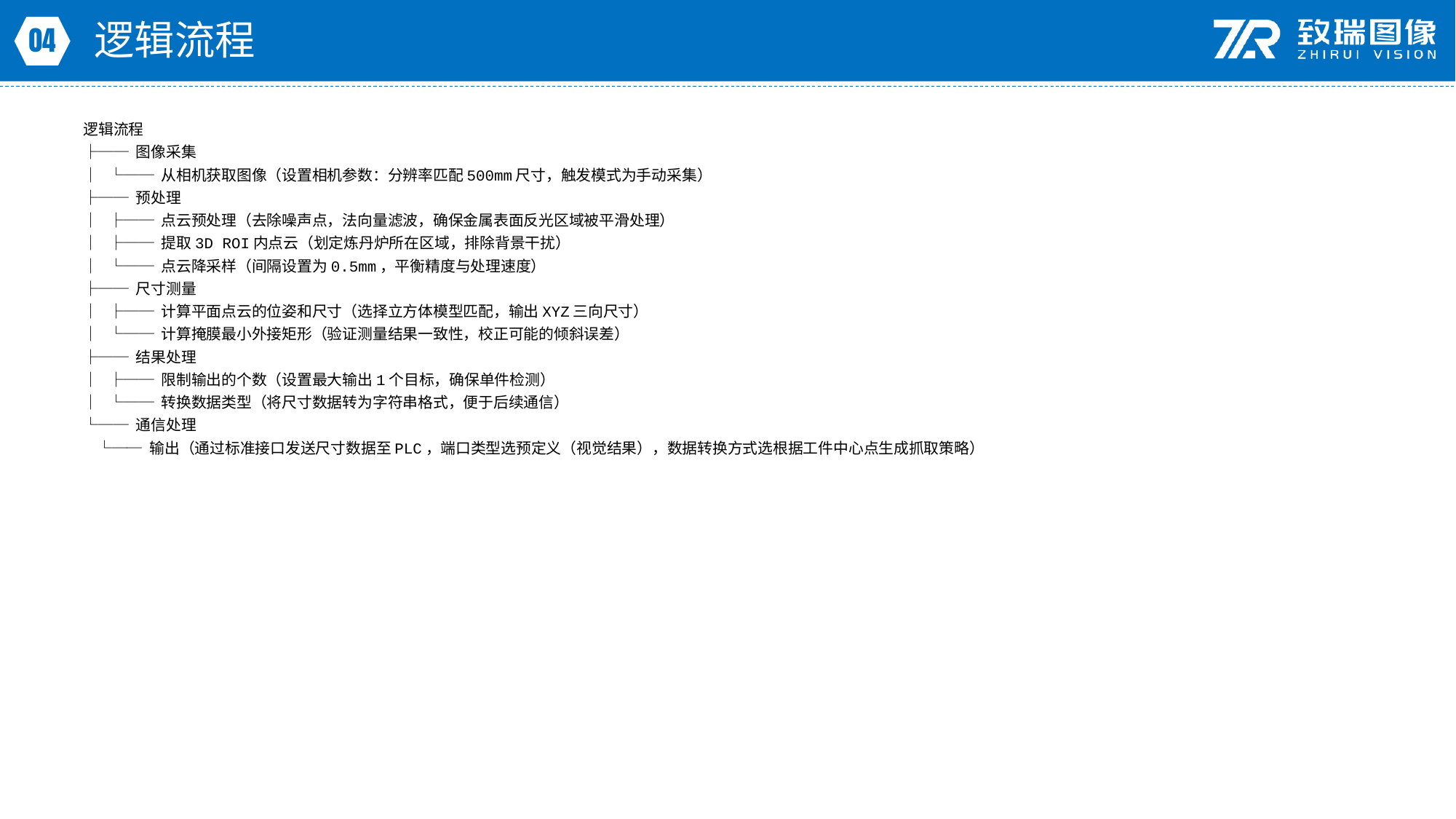

逻辑流程
04

逻辑流程
├── 图像采集
│   └── 从相机获取图像（设置相机参数：分辨率匹配500mm尺寸，触发模式为手动采集）
├── 预处理
│   ├── 点云预处理（去除噪声点，法向量滤波，确保金属表面反光区域被平滑处理）
│   ├── 提取3D ROI内点云（划定炼丹炉所在区域，排除背景干扰）
│   └── 点云降采样（间隔设置为0.5mm，平衡精度与处理速度）
├── 尺寸测量
│   ├── 计算平面点云的位姿和尺寸（选择立方体模型匹配，输出XYZ三向尺寸）
│   └── 计算掩膜最小外接矩形（验证测量结果一致性，校正可能的倾斜误差）
├── 结果处理
│   ├── 限制输出的个数（设置最大输出1个目标，确保单件检测）
│   └── 转换数据类型（将尺寸数据转为字符串格式，便于后续通信）
└── 通信处理
    └── 输出（通过标准接口发送尺寸数据至PLC，端口类型选预定义（视觉结果），数据转换方式选根据工件中心点生成抓取策略）